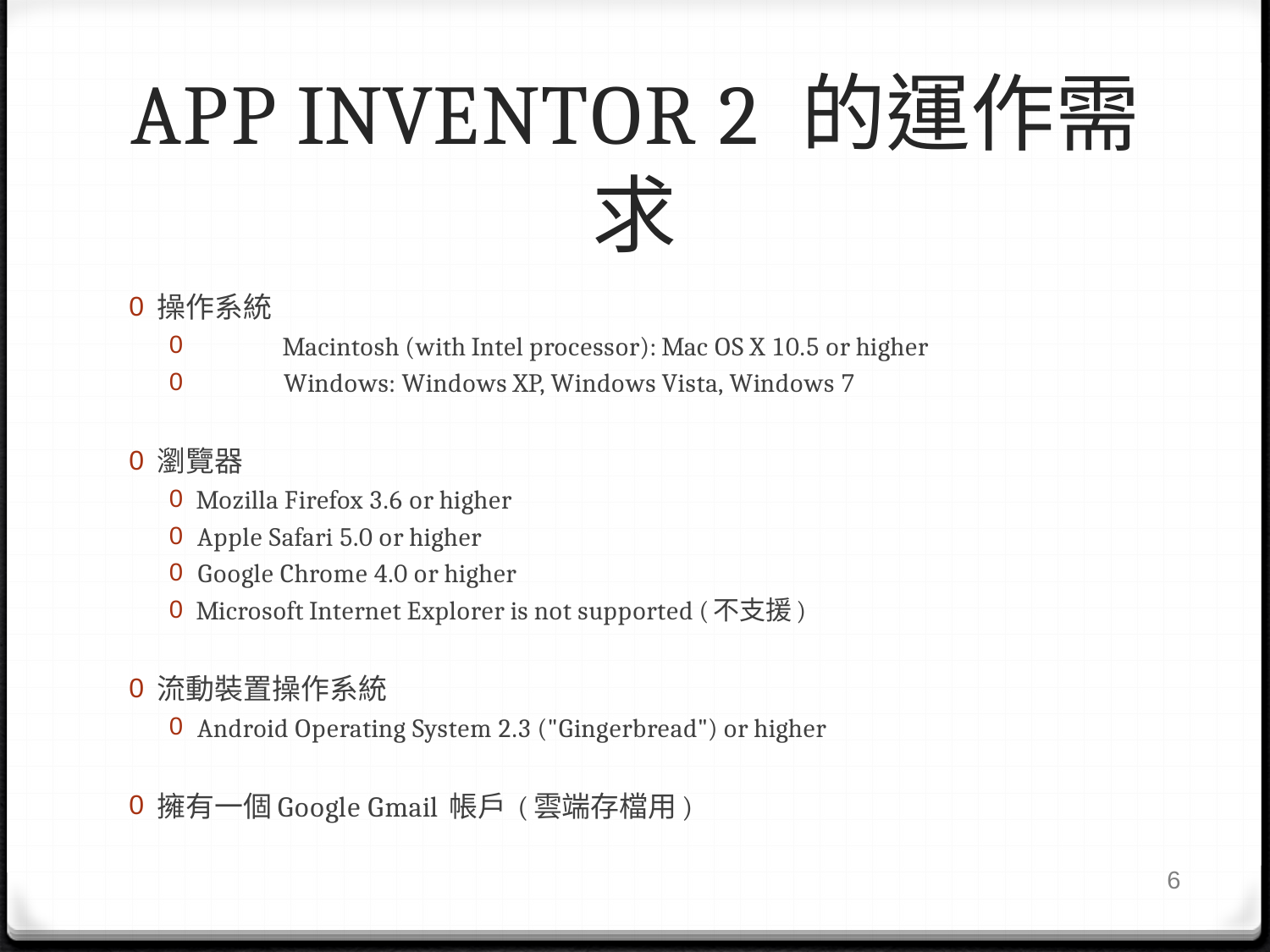

# APP INVENTOR 2 的運作需求
操作系統
	Macintosh (with Intel processor): Mac OS X 10.5 or higher
	Windows: Windows XP, Windows Vista, Windows 7

瀏覽器
Mozilla Firefox 3.6 or higher
Apple Safari 5.0 or higher
Google Chrome 4.0 or higher
Microsoft Internet Explorer is not supported (不支援)

流動裝置操作系統
Android Operating System 2.3 ("Gingerbread") or higher

擁有一個Google Gmail 帳戶 (雲端存檔用)

6